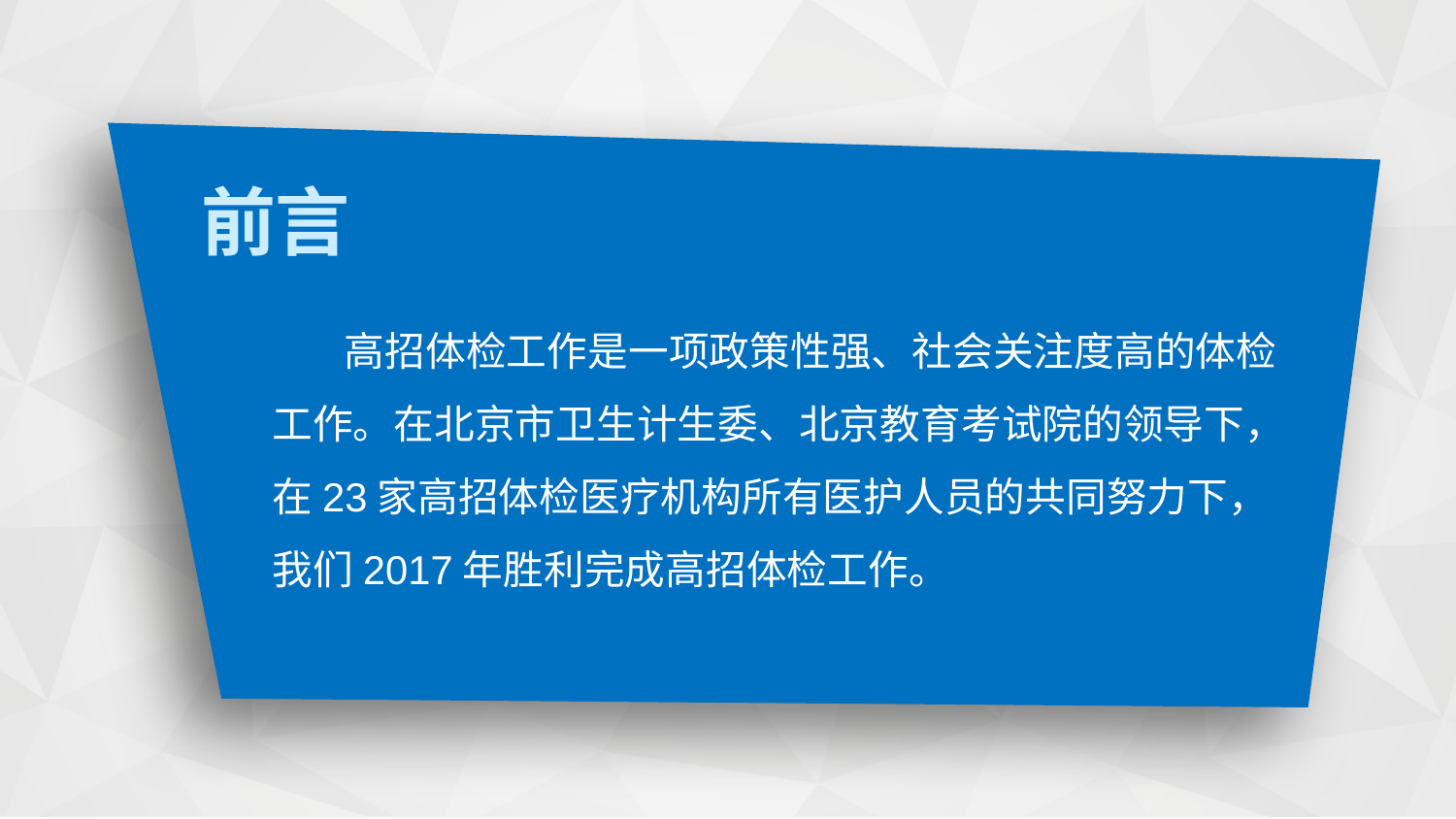

前言
       高招体检工作是一项政策性强、社会关注度高的体检工作。在北京市卫生计生委、北京教育考试院的领导下，在23家高招体检医疗机构所有医护人员的共同努力下，我们2017年胜利完成高招体检工作。